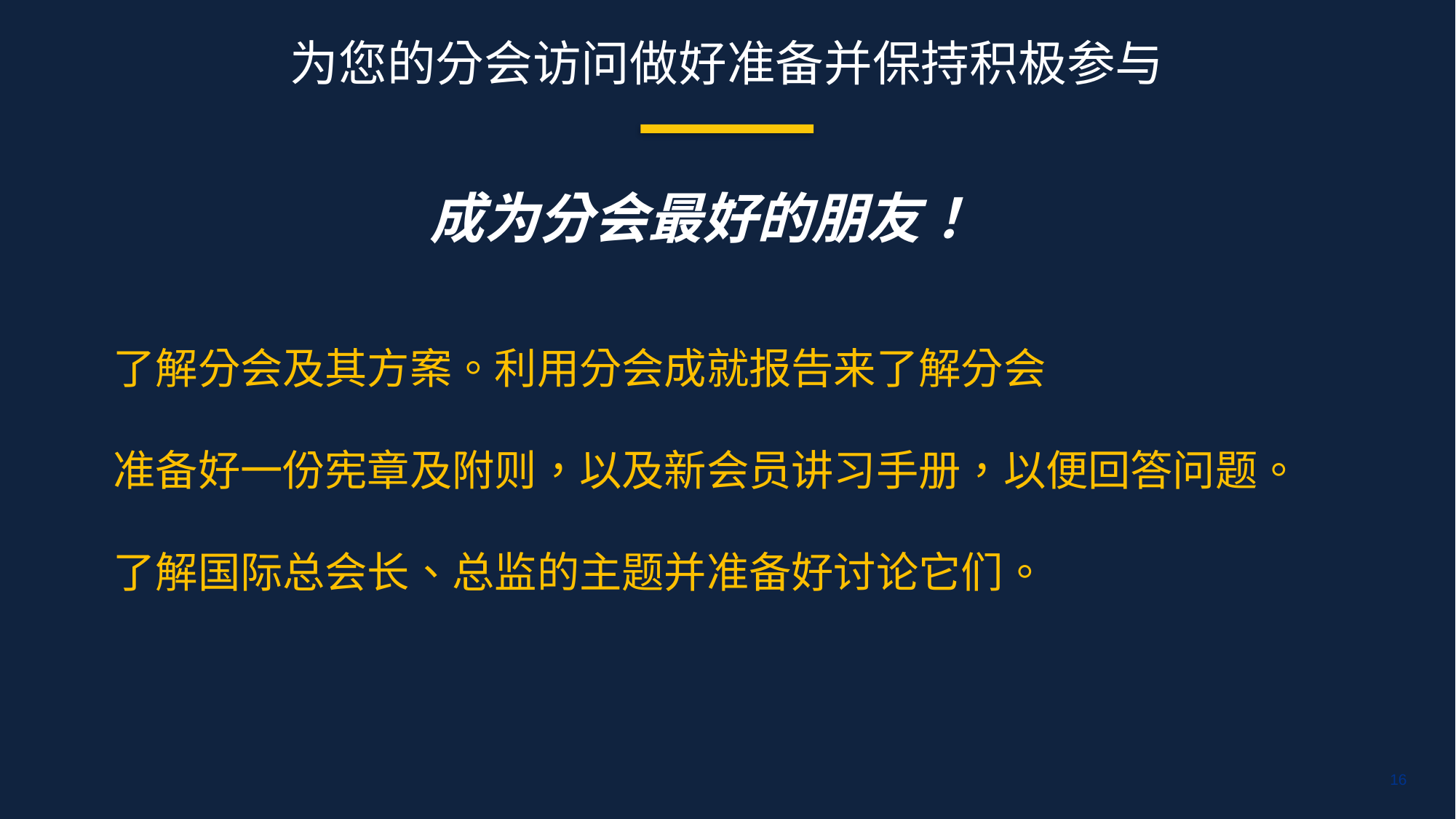

为您的分会访问做好准备并保持积极参与

成为分会最好的朋友！
了解分会及其方案。利用分会成就报告来了解分会

准备好一份宪章及附则，以及新会员讲习手册，以便回答问题。

了解国际总会长、总监的主题并准备好讨论它们。